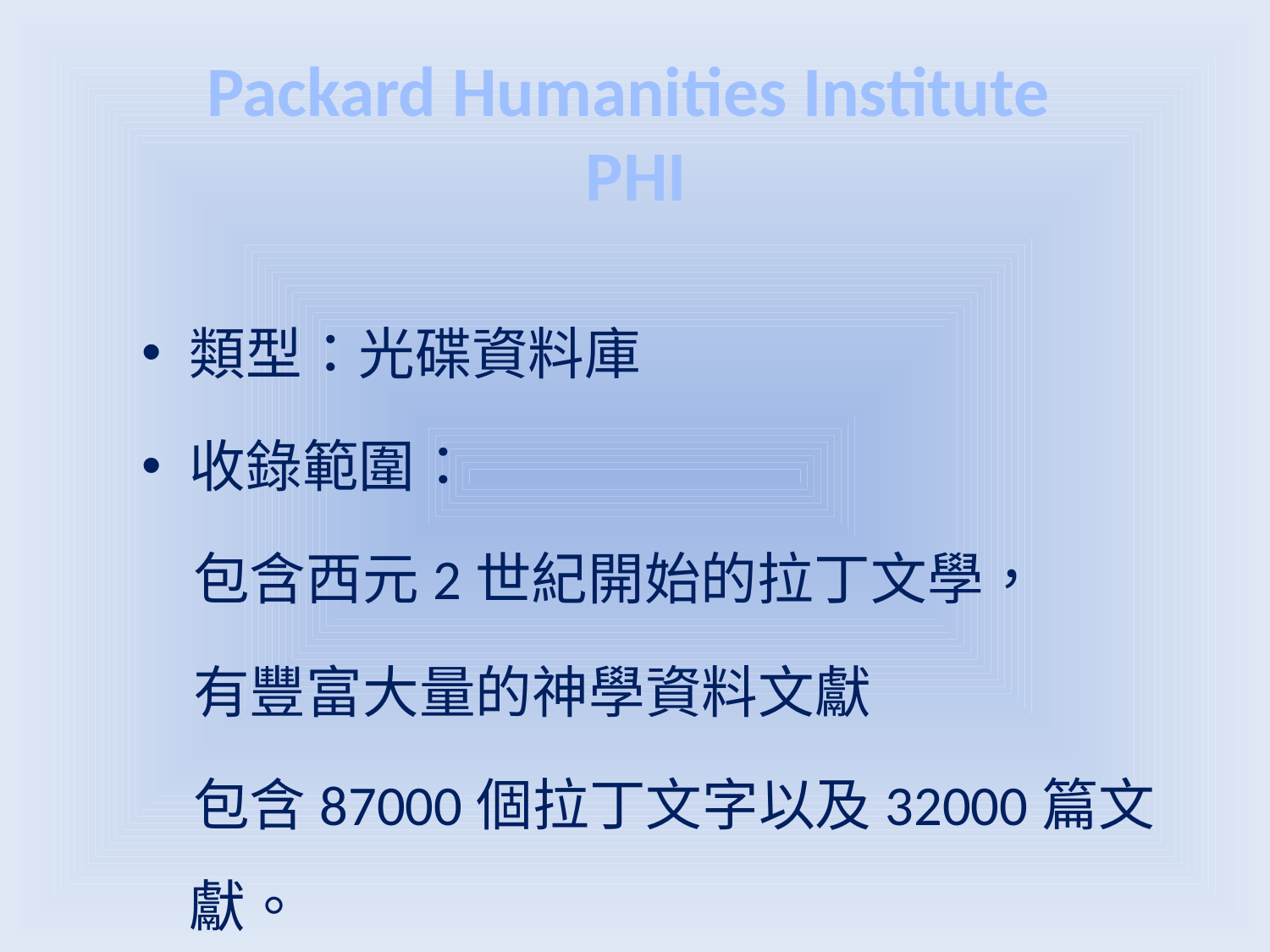

Packard Humanities Institute
 PHI
類型：光碟資料庫
收錄範圍：
   包含西元2世紀開始的拉丁文學，
   有豐富大量的神學資料文獻
   包含87000個拉丁文字以及32000篇文獻。